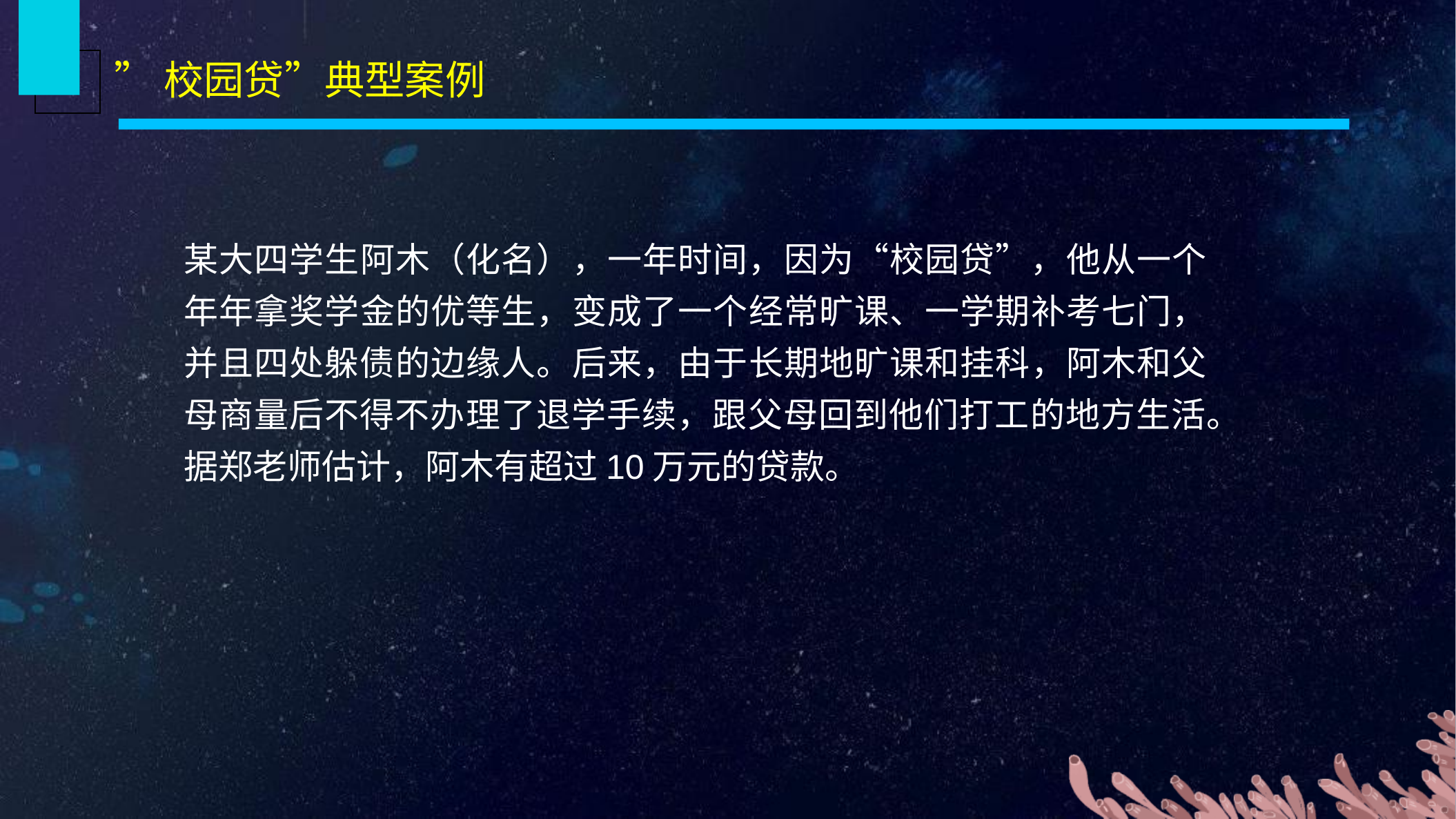

”校园贷”典型案例

某大四学生阿木（化名），一年时间，因为“校园贷”，他从一个年年拿奖学金的优等生，变成了一个经常旷课、一学期补考七门，并且四处躲债的边缘人。后来，由于长期地旷课和挂科，阿木和父母商量后不得不办理了退学手续，跟父母回到他们打工的地方生活。据郑老师估计，阿木有超过10万元的贷款。